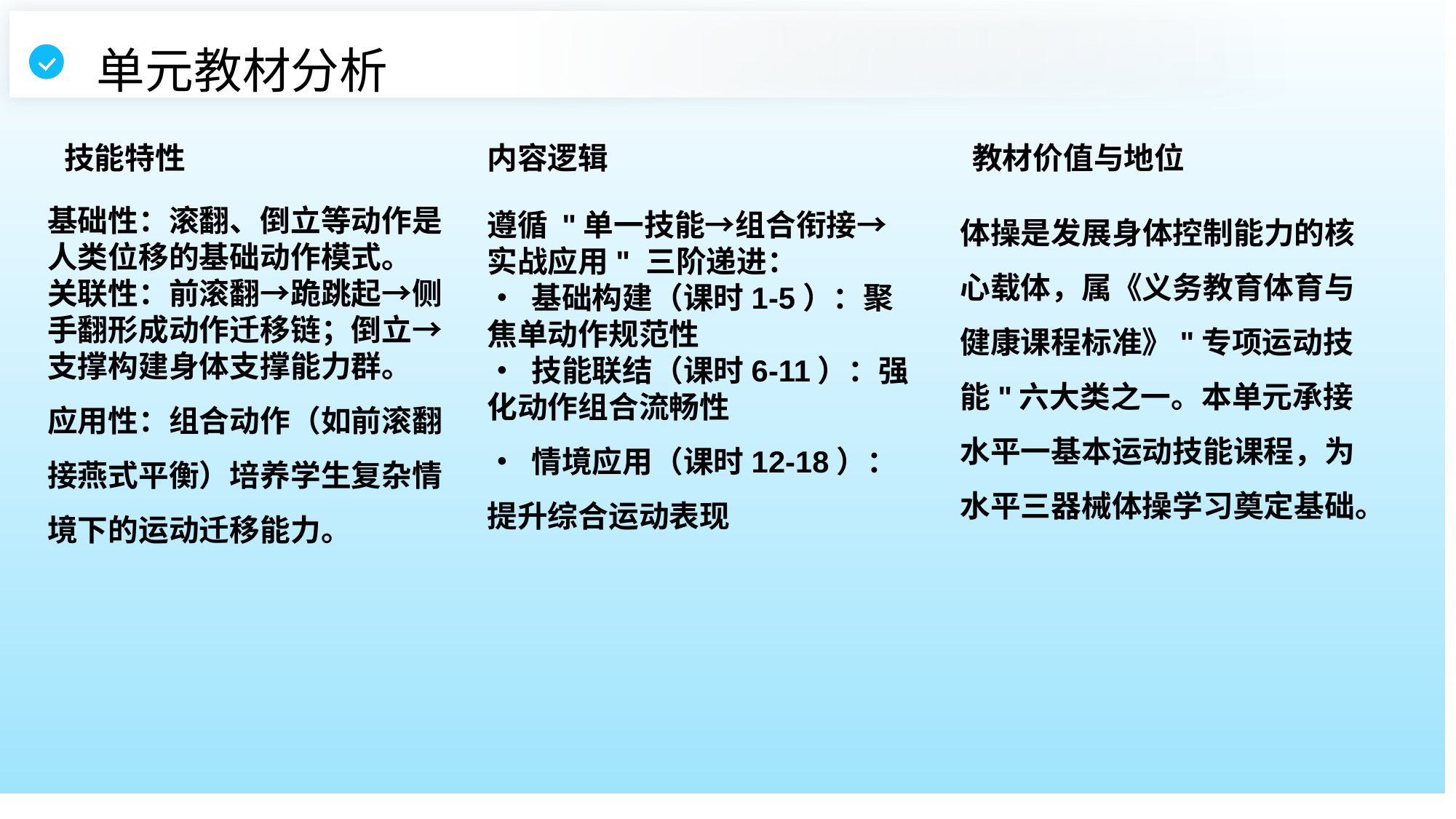

单元教材分析

技能特性
内容逻辑
教材价值与地位
体操是发展身体控制能力的核心载体，属《义务教育体育与健康课程标准》"专项运动技能"六大类之一。本单元承接水平一基本运动技能课程，为水平三器械体操学习奠定基础。
基础性：滚翻、倒立等动作是人类位移的基础动作模式。
关联性：前滚翻→跪跳起→侧手翻形成动作迁移链；倒立→支撑构建身体支撑能力群。
应用性：组合动作（如前滚翻接燕式平衡）培养学生复杂情境下的运动迁移能力。
遵循 "单一技能→组合衔接→实战应用" 三阶递进：
• 基础构建（课时1-5）：聚焦单动作规范性
• 技能联结（课时6-11）：强化动作组合流畅性
• 情境应用（课时12-18）：提升综合运动表现